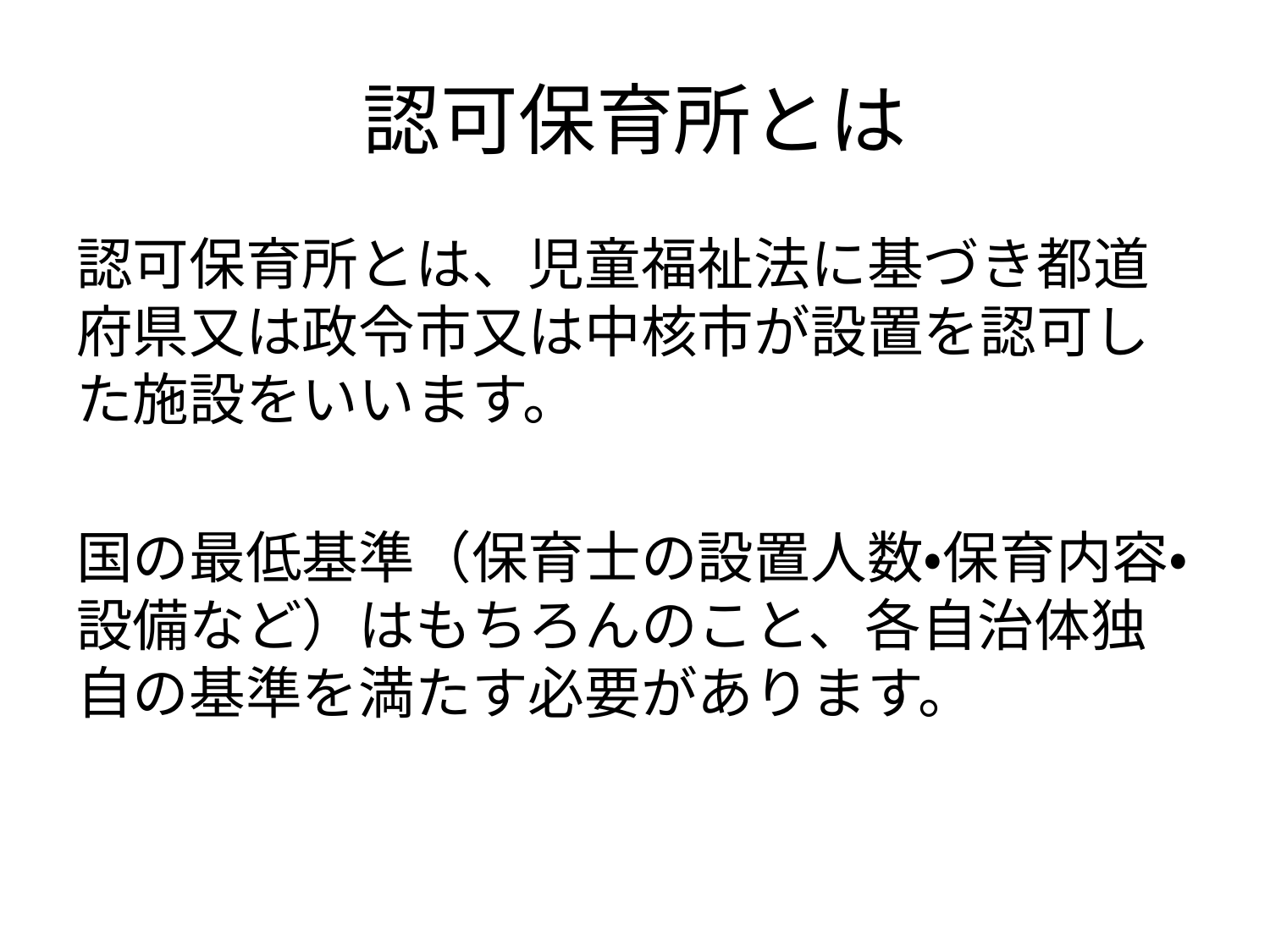

# 認可保育所とは
認可保育所とは、児童福祉法に基づき都道府県又は政令市又は中核市が設置を認可した施設をいいます。

国の最低基準（保育士の設置人数・保育内容・設備など）はもちろんのこと、各自治体独自の基準を満たす必要があります。